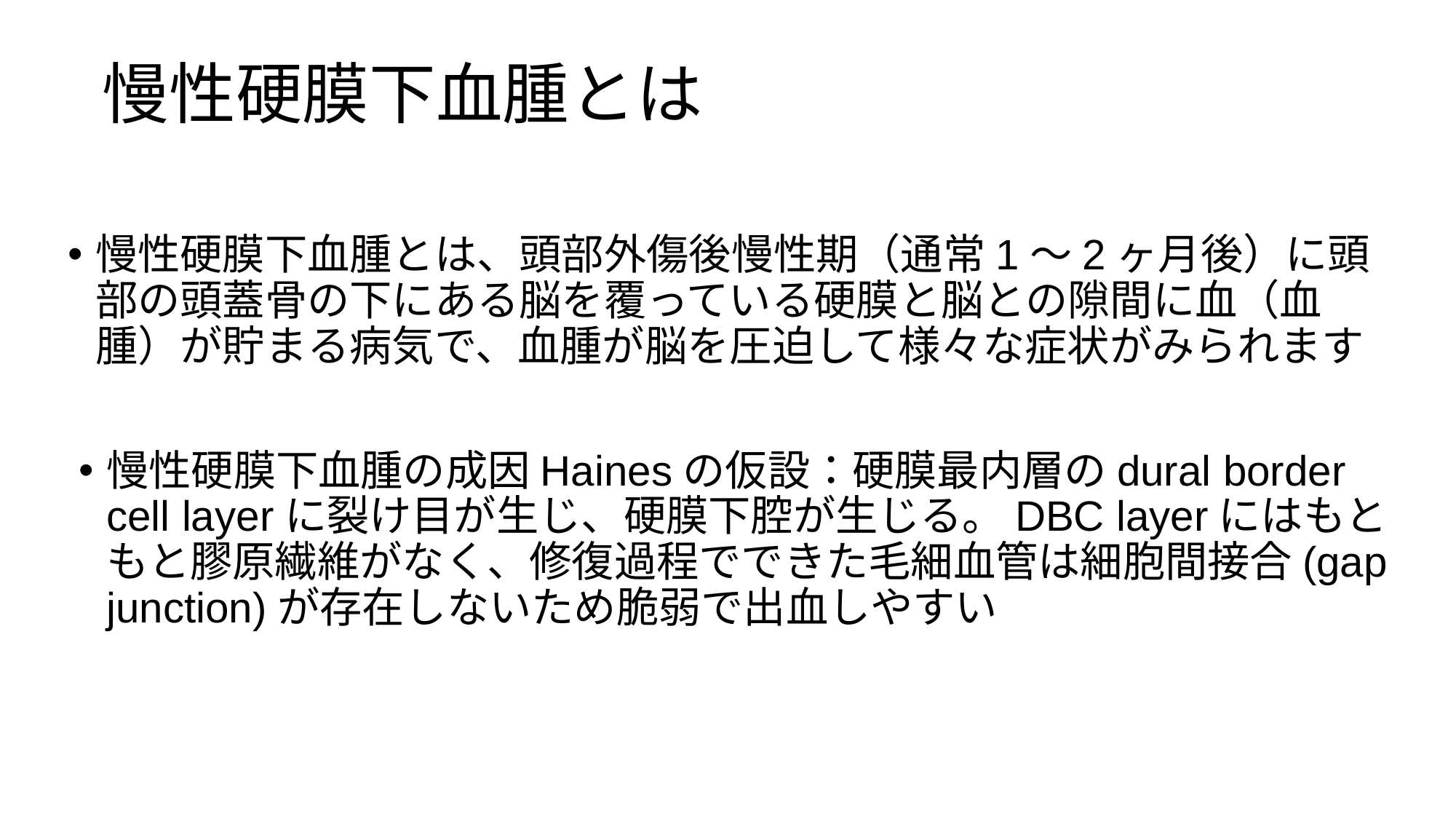

慢性硬膜下血腫とは
慢性硬膜下血腫とは、頭部外傷後慢性期（通常1～2ヶ月後）に頭部の頭蓋骨の下にある脳を覆っている硬膜と脳との隙間に血（血腫）が貯まる病気で、血腫が脳を圧迫して様々な症状がみられます
慢性硬膜下血腫の成因Hainesの仮設：硬膜最内層のdural border cell layerに裂け目が生じ、硬膜下腔が生じる。DBC layerにはもともと膠原繊維がなく、修復過程でできた毛細血管は細胞間接合(gap junction)が存在しないため脆弱で出血しやすい